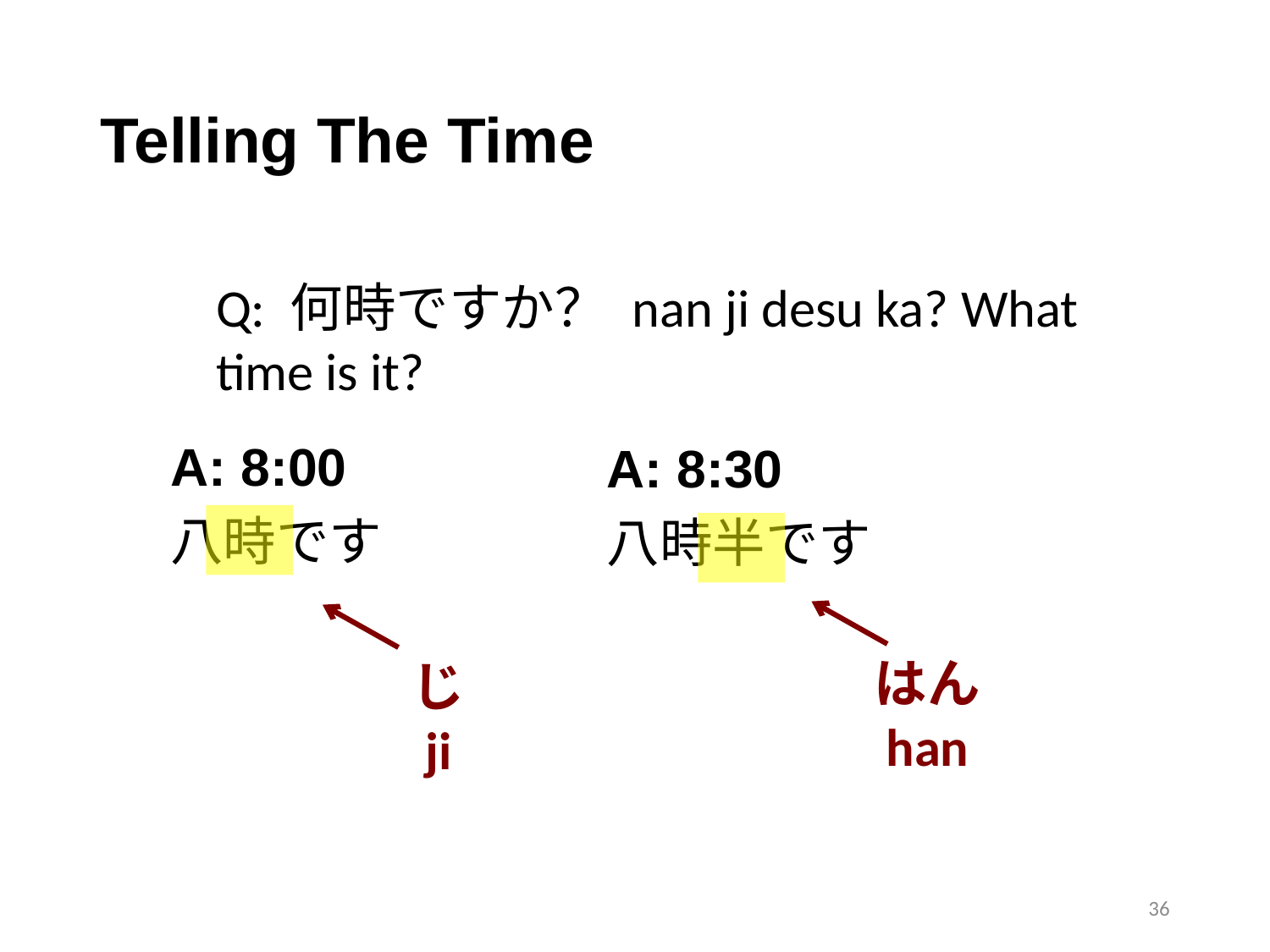

# Telling The Time
Q: 何時ですか？ nan ji desu ka? What time is it?
A: 8:30
八時半です
A: 8:00
八時です

はん
han

じ
ji

36